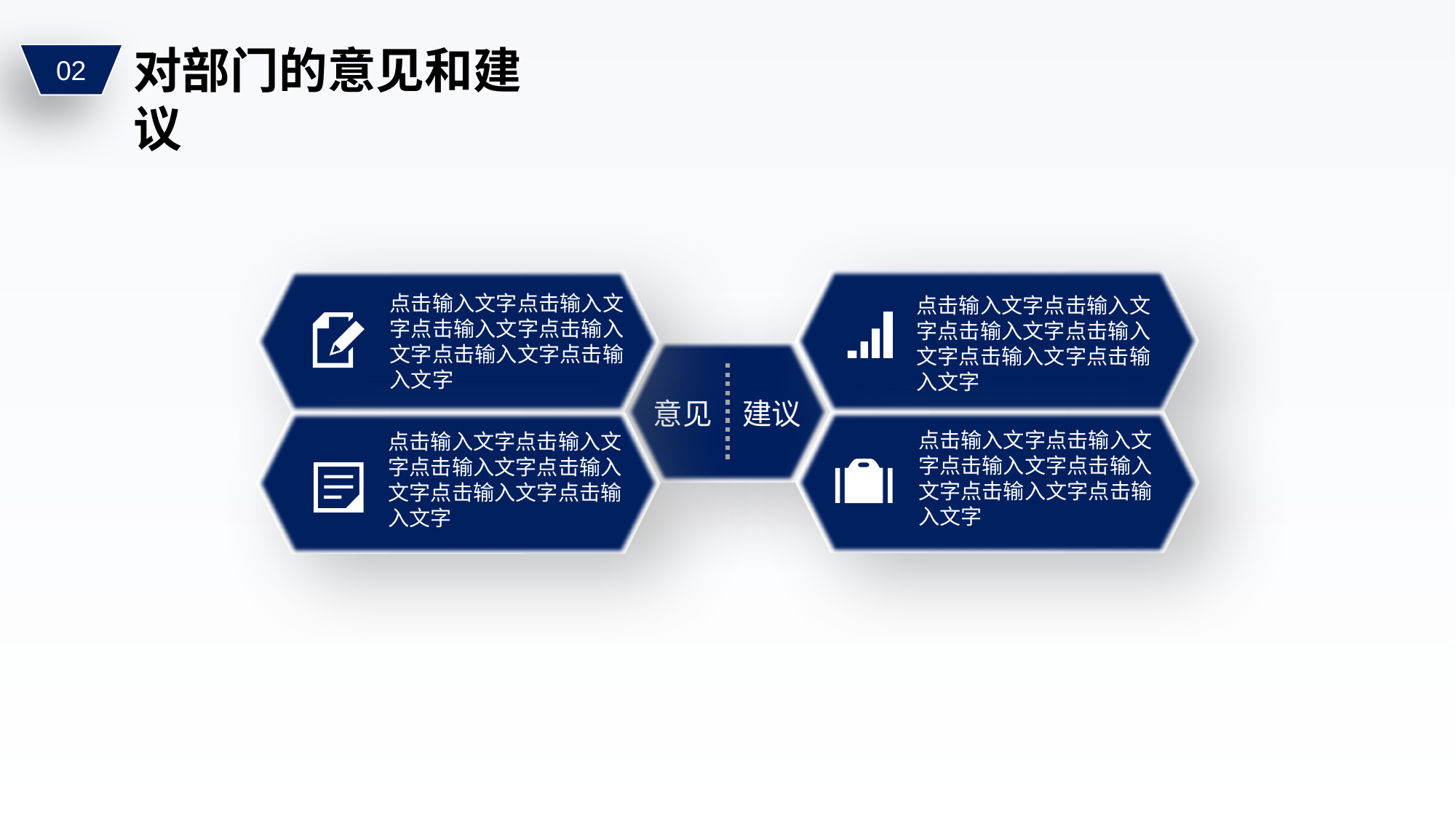

对部门的意见和建议
02

点击输入文字点击输入文字点击输入文字点击输入文字点击输入文字点击输入文字
点击输入文字点击输入文字点击输入文字点击输入文字点击输入文字点击输入文字

意见
建议

点击输入文字点击输入文字点击输入文字点击输入文字点击输入文字点击输入文字
点击输入文字点击输入文字点击输入文字点击输入文字点击输入文字点击输入文字